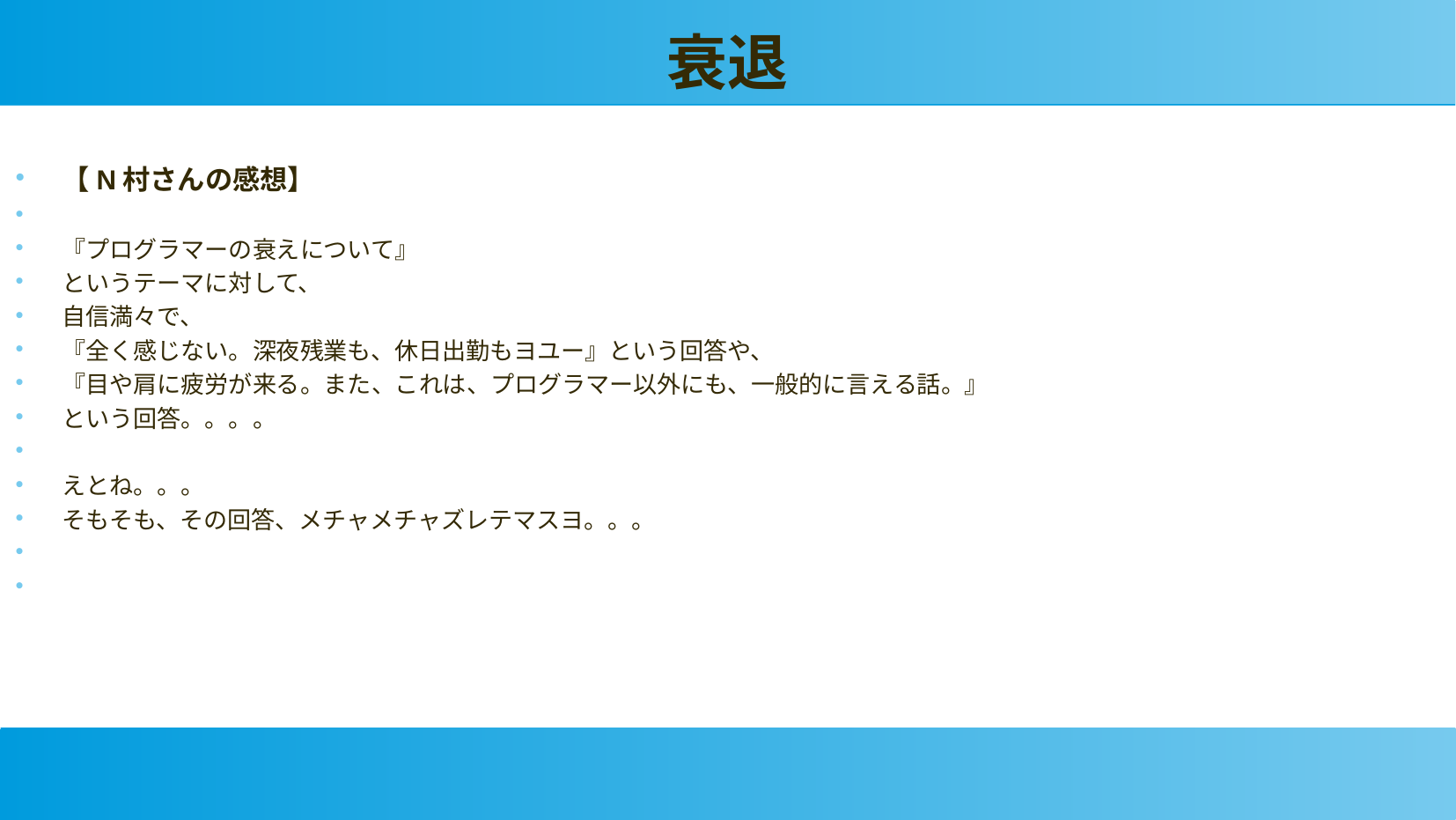

衰退

【N村さんの感想】

『プログラマーの衰えについて』
というテーマに対して、
自信満々で、
『全く感じない。深夜残業も、休日出勤もヨユー』という回答や、
『目や肩に疲労が来る。また、これは、プログラマー以外にも、一般的に言える話。』
という回答。。。。

えとね。。。
そもそも、その回答、メチャメチャズレテマスヨ。。。